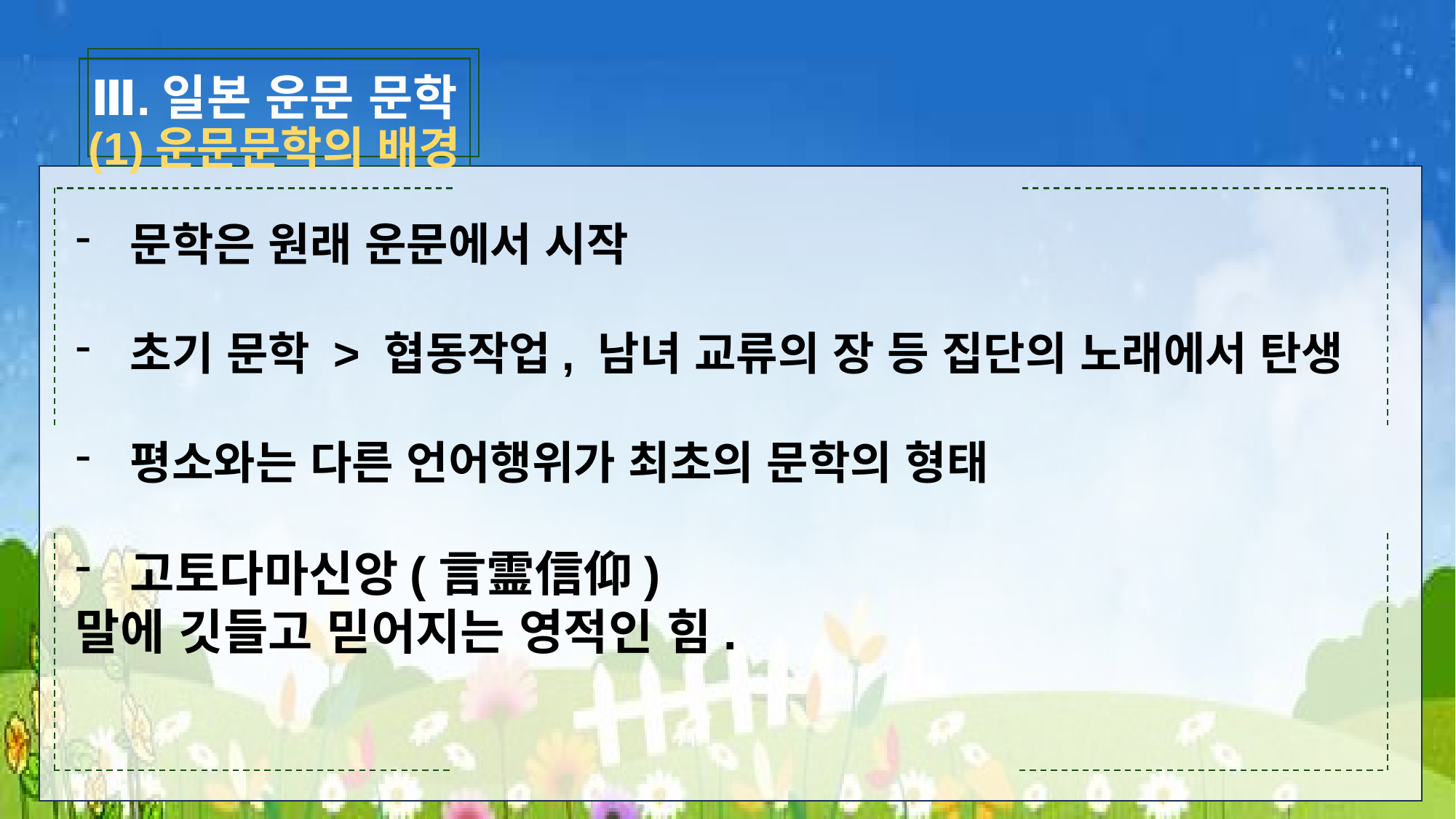

Ⅲ.일본 운문 문학
(1)운문문학의 배경

문학은 원래 운문에서 시작

초기 문학 > 협동작업, 남녀 교류의 장 등 집단의 노래에서 탄생

평소와는 다른 언어행위가 최초의 문학의 형태

고토다마신앙(言霊信仰)
말에 깃들고 믿어지는 영적인 힘.